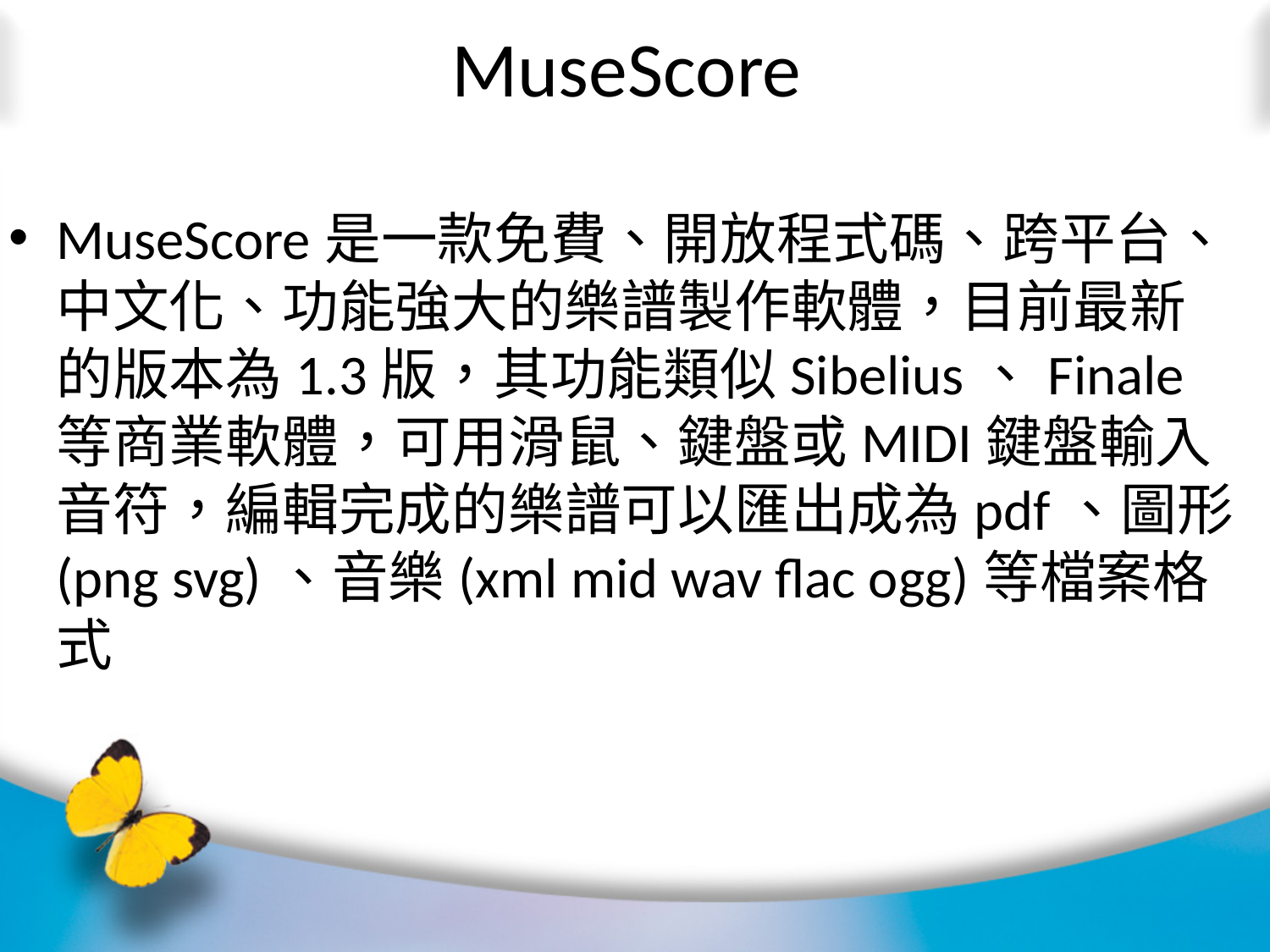

# MuseScore
MuseScore是一款免費、開放程式碼、跨平台、中文化、功能強大的樂譜製作軟體，目前最新的版本為1.3版，其功能類似Sibelius、Finale等商業軟體，可用滑鼠、鍵盤或MIDI鍵盤輸入音符，編輯完成的樂譜可以匯出成為pdf、圖形(png svg)、音樂(xml mid wav flac ogg)等檔案格式